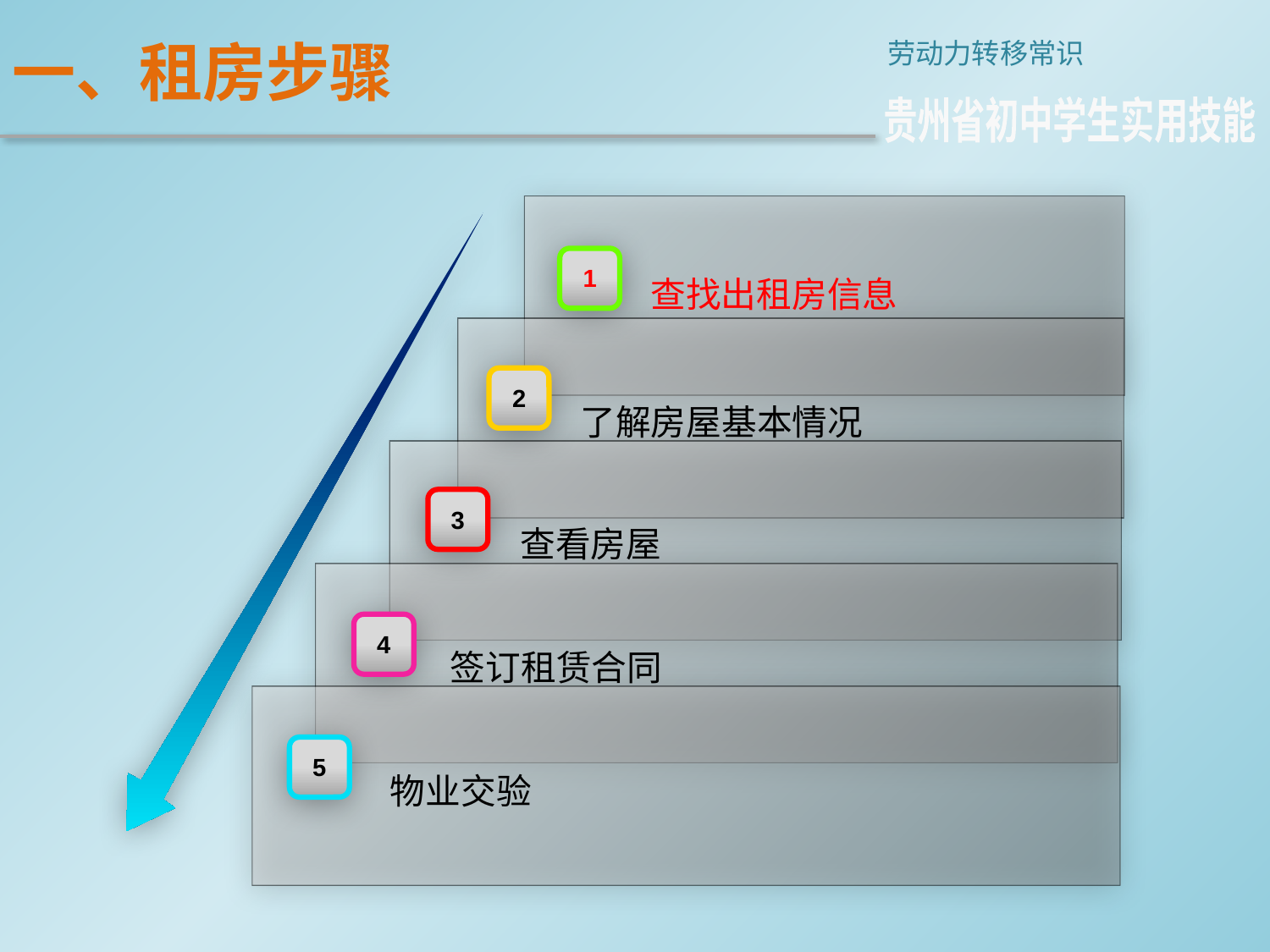

一、租房步骤
劳动力转移常识
贵州省初中学生实用技能

1
查找出租房信息

2
了解房屋基本情况

3
查看房屋

4
签订租赁合同

5
物业交验